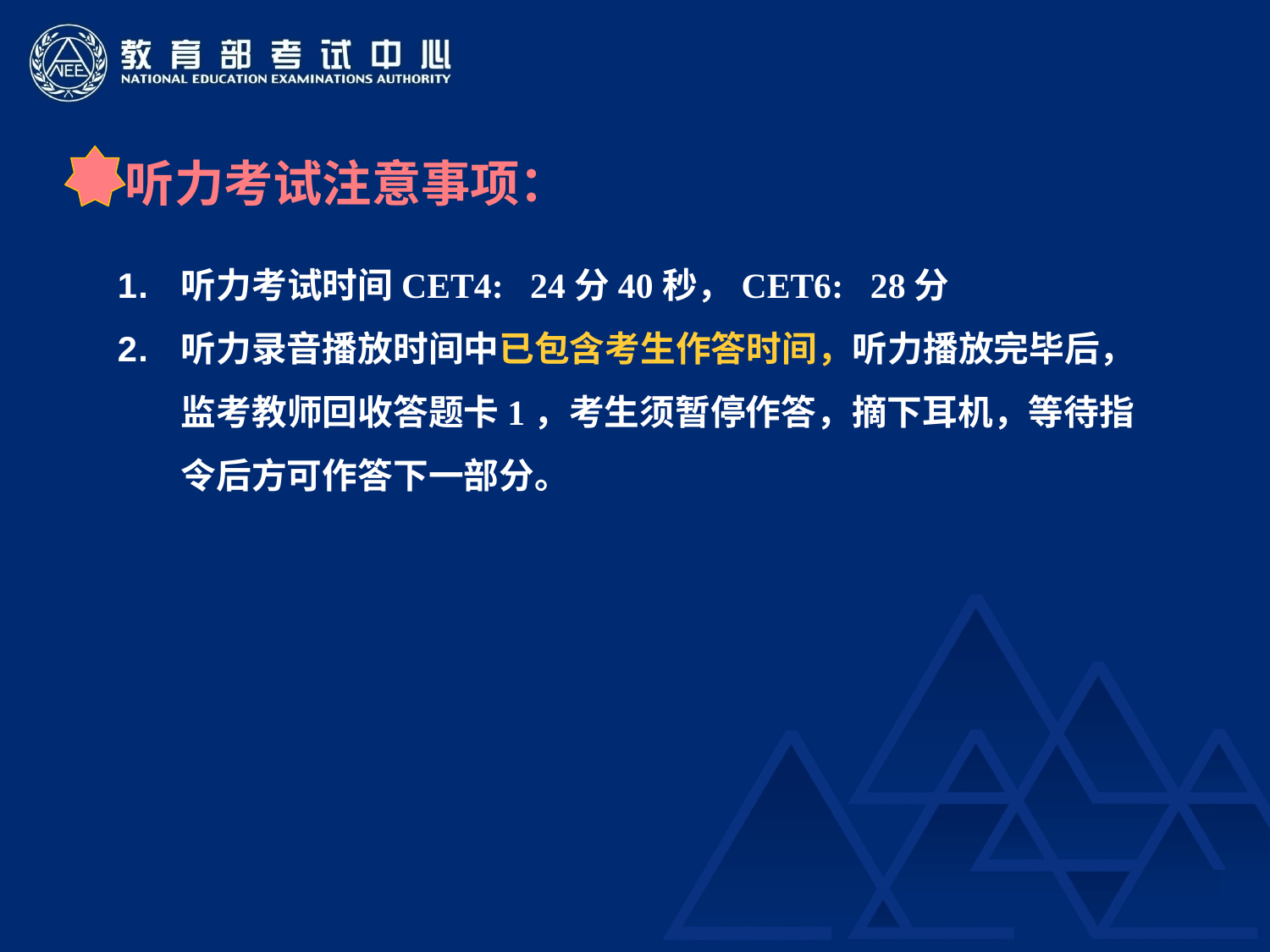

听力考试注意事项：

听力考试时间CET4:   24分40秒，CET6:   28分
听力录音播放时间中已包含考生作答时间，听力播放完毕后，监考教师回收答题卡1，考生须暂停作答，摘下耳机，等待指令后方可作答下一部分。